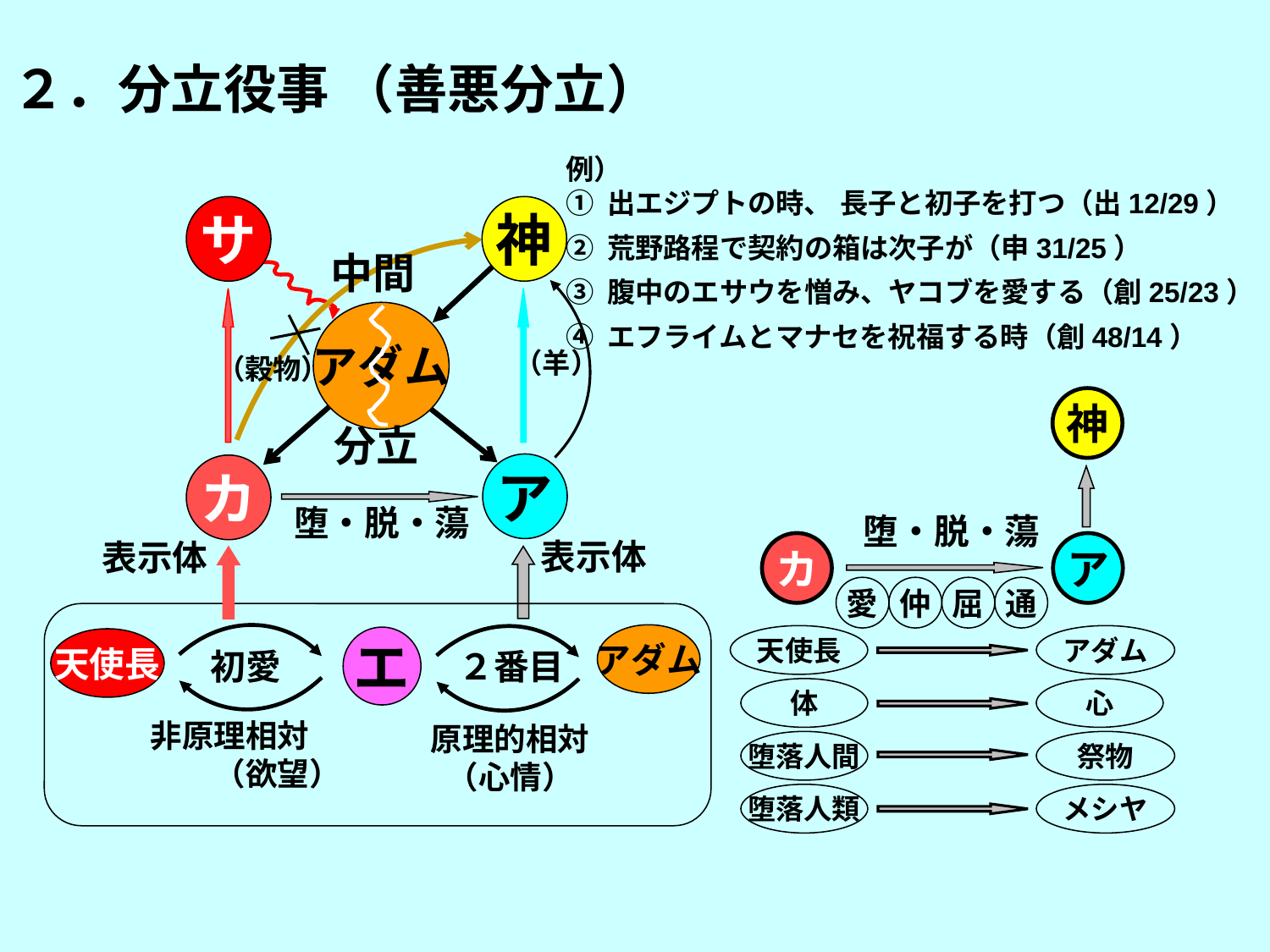

２．分立役事 （善悪分立）
例）
① 出エジプトの時、 長子と初子を打つ（出12/29）
② 荒野路程で契約の箱は次子が（申31/25）
③ 腹中のエサウを憎み、ヤコブを愛する（創25/23）
④ エフライムとマナセを祝福する時（創48/14）
サ
神

中間

アダム

（羊）
（穀物）

神
分立
ア
カ

堕・脱・蕩
堕・脱・蕩
表示体
表示体
カ
ア

愛
仲
屈
通

アダム
天使長
アダム
エ
天使長
初愛
２番目

体
心

非原理相対
　　（欲望）
原理的相対
（心情）
堕落人間
祭物

堕落人類
メシヤ